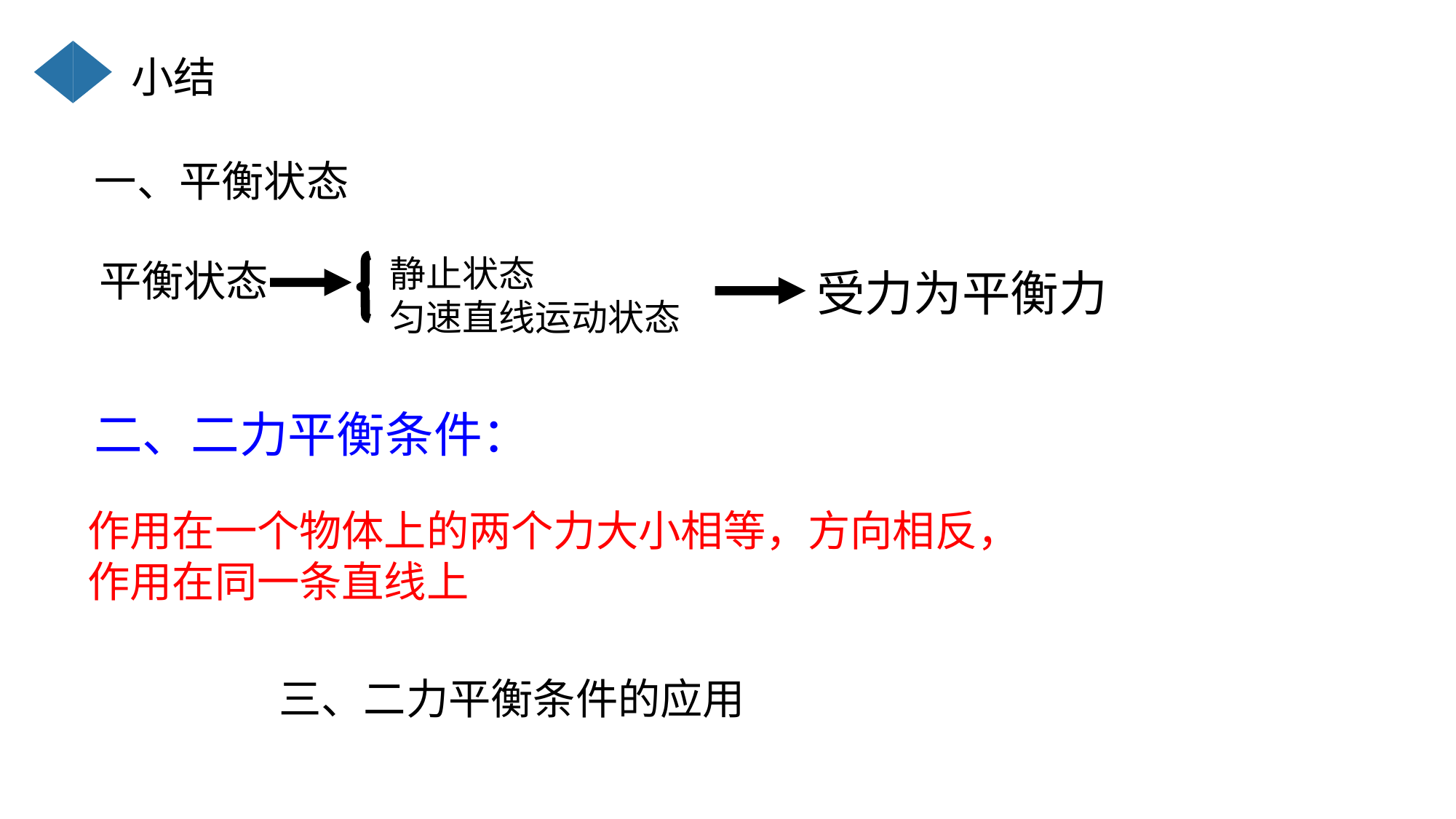

小结
一、平衡状态
静止状态
匀速直线运动状态
平衡状态

受力为平衡力

二、二力平衡条件：
作用在一个物体上的两个力大小相等，方向相反，作用在同一条直线上
三、二力平衡条件的应用